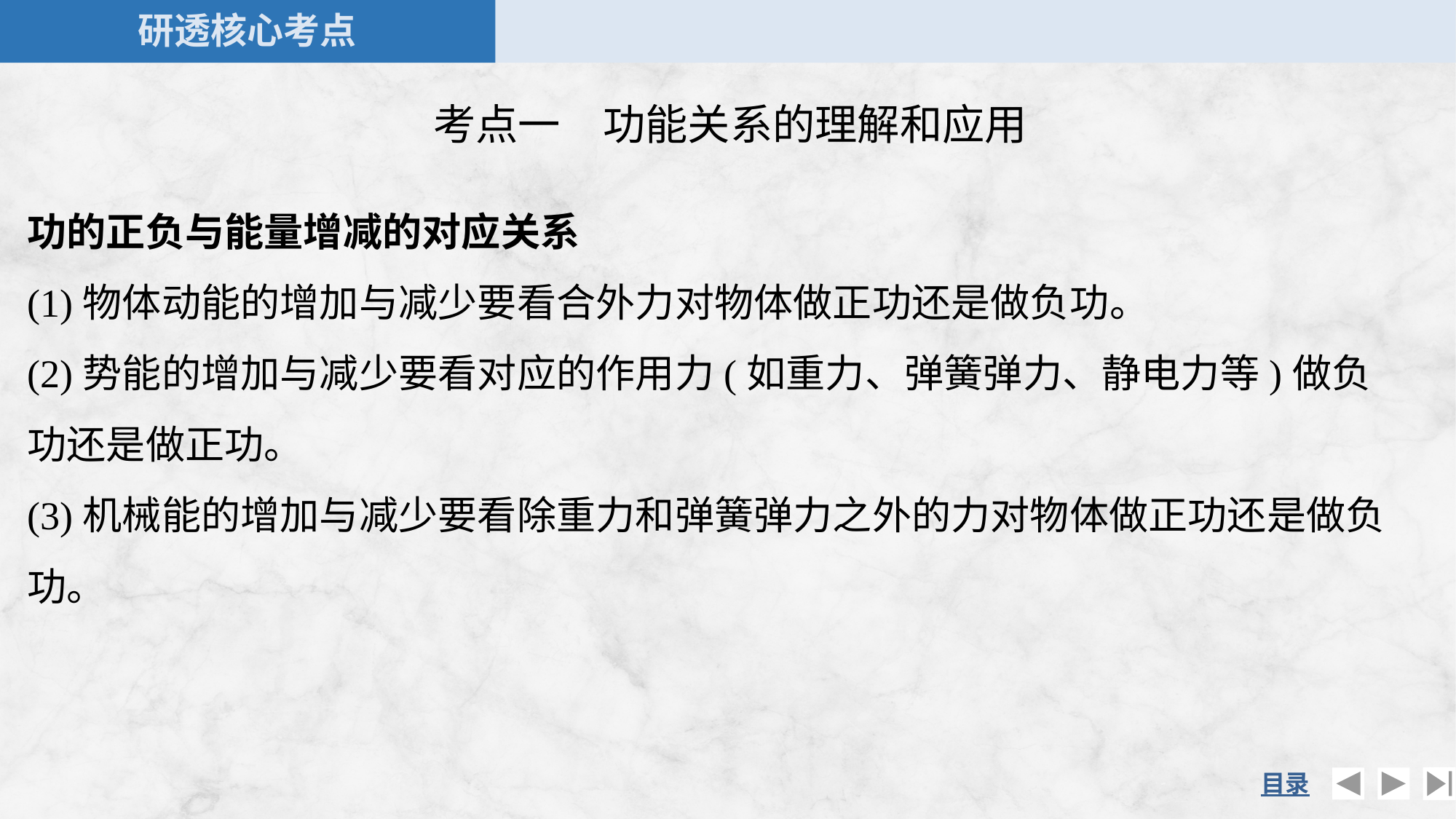

考点一　功能关系的理解和应用
功的正负与能量增减的对应关系
(1)物体动能的增加与减少要看合外力对物体做正功还是做负功。
(2)势能的增加与减少要看对应的作用力(如重力、弹簧弹力、静电力等)做负功还是做正功。
(3)机械能的增加与减少要看除重力和弹簧弹力之外的力对物体做正功还是做负功。